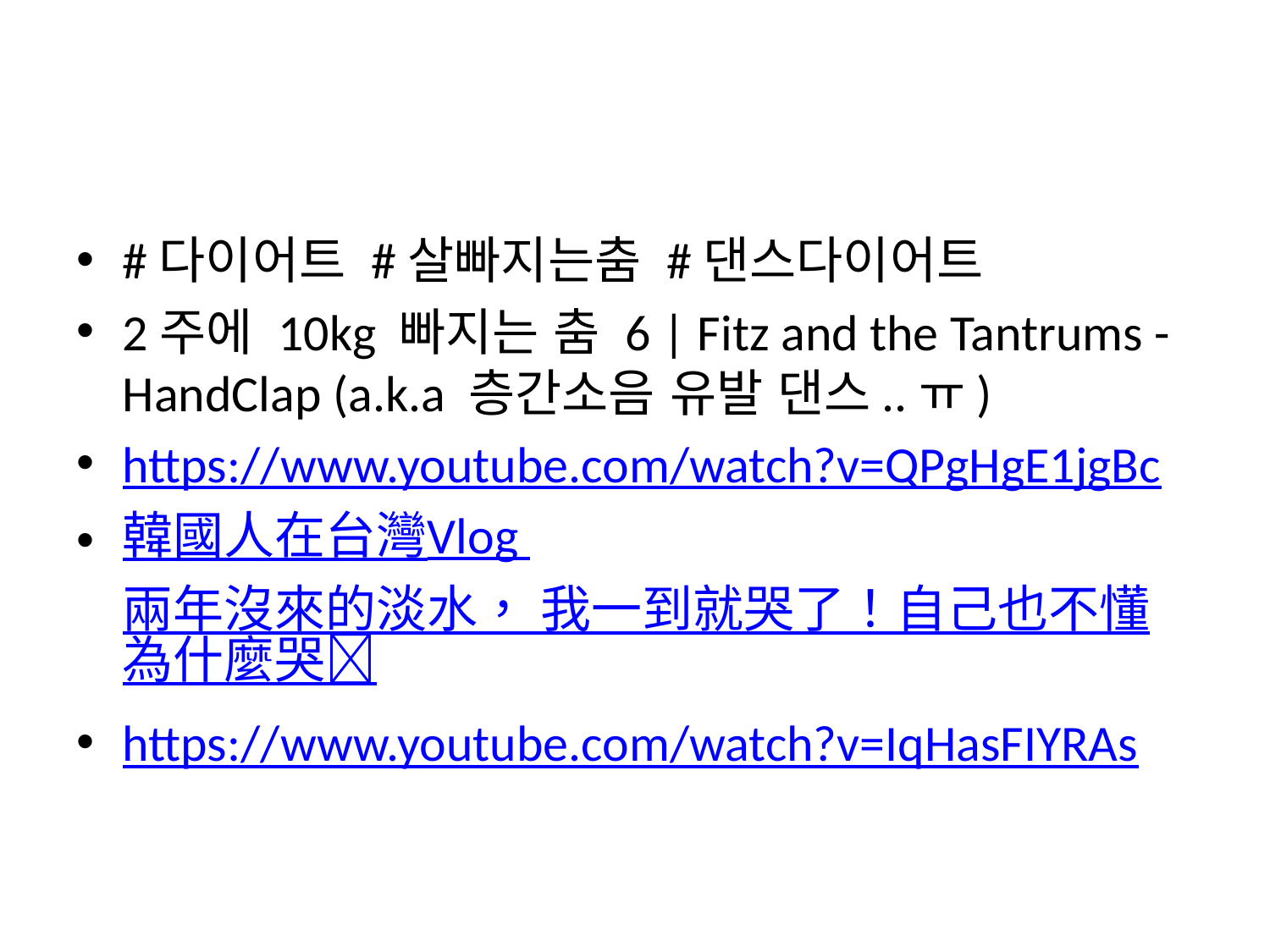

#
#다이어트 #살빠지는춤 #댄스다이어트
2주에 10kg 빠지는 춤 6 | Fitz and the Tantrums - HandClap (a.k.a 층간소음 유발 댄스..ㅠ)
https://www.youtube.com/watch?v=QPgHgE1jgBc
韓國人在台灣Vlog 兩年沒來的淡水， 我一到就哭了！自己也不懂為什麼哭🥲
https://www.youtube.com/watch?v=IqHasFIYRAs